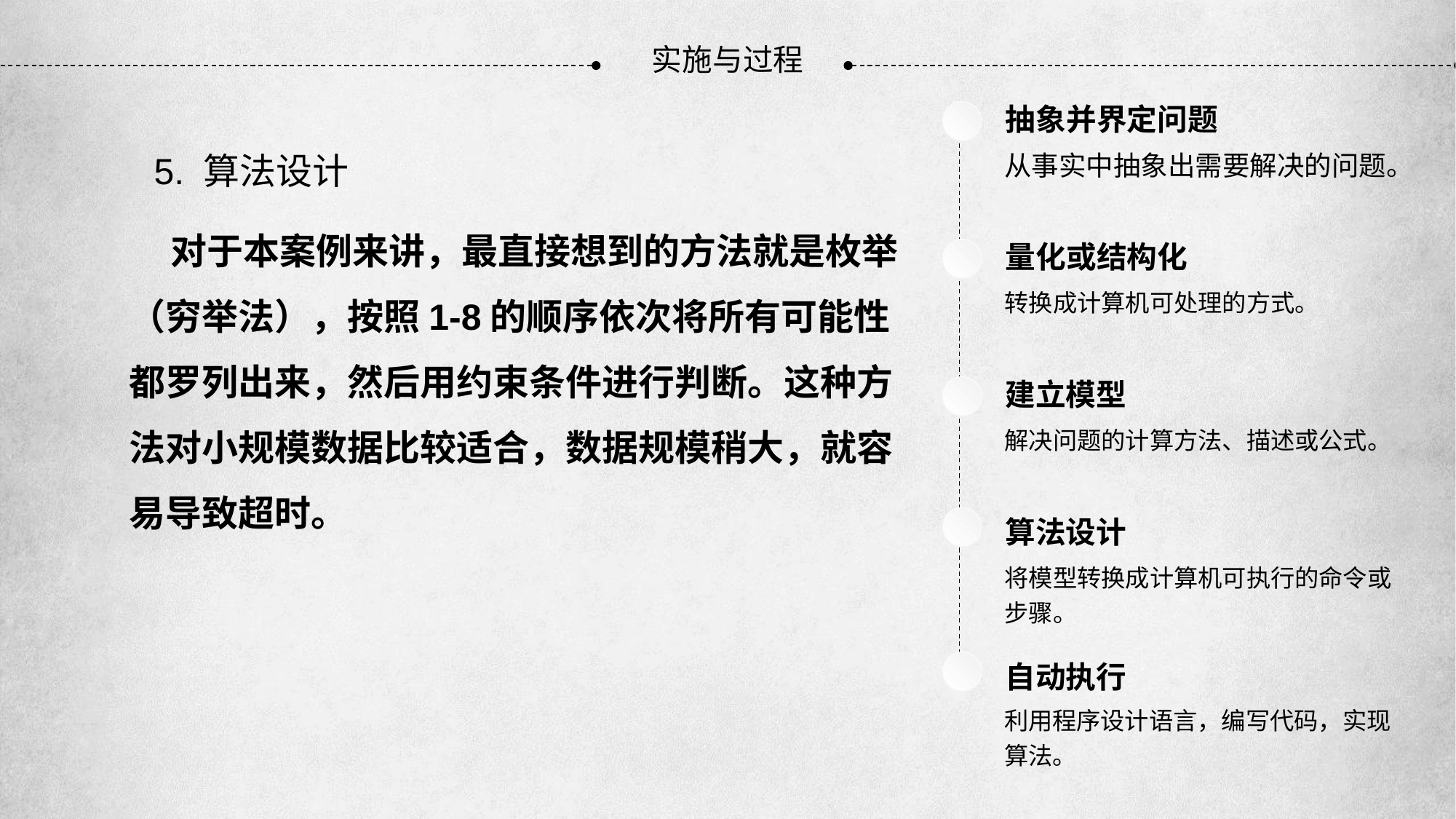

实施与过程
抽象并界定问题

从事实中抽象出需要解决的问题。
5. 算法设计
    对于本案例来讲，最直接想到的方法就是枚举（穷举法），按照1-8的顺序依次将所有可能性都罗列出来，然后用约束条件进行判断。这种方法对小规模数据比较适合，数据规模稍大，就容易导致超时。

量化或结构化

转换成计算机可处理的方式。

建立模型

解决问题的计算方法、描述或公式。

算法设计
将模型转换成计算机可执行的命令或步骤。

自动执行
利用程序设计语言，编写代码，实现算法。